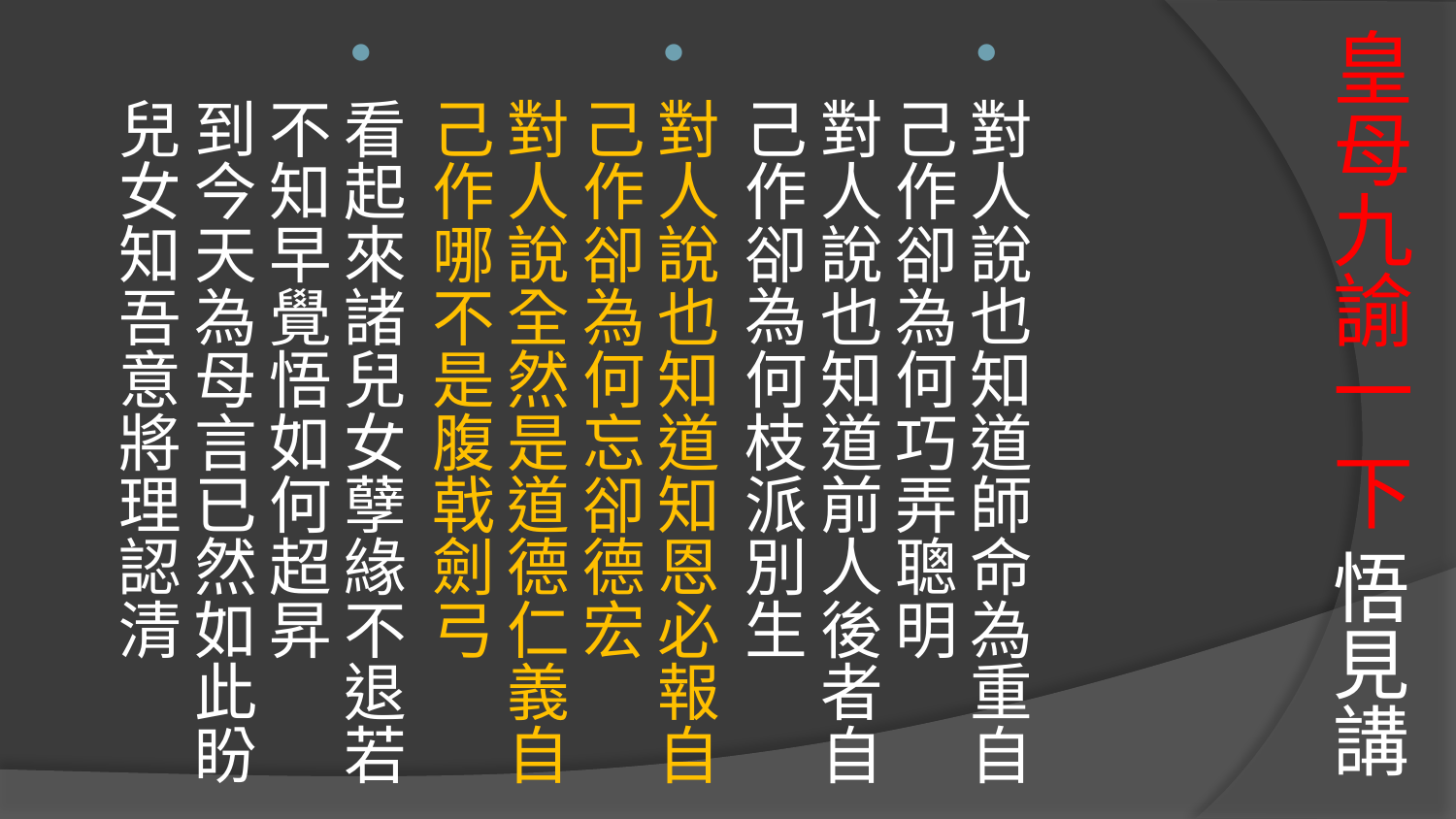

# 皇母九諭一 下 悟見講
對人說也知道師命為重自己作卻為何巧弄聰明
對人說也知道前人後者自己作卻為何枝派別生
對人說也知道知恩必報自己作卻為何忘卻德宏
對人說全然是道德仁義自己作哪不是腹戟劍弓
看起來諸兒女孽緣不退若不知早覺悟如何超昇
到今天為母言已然如此盼兒女知吾意將理認清